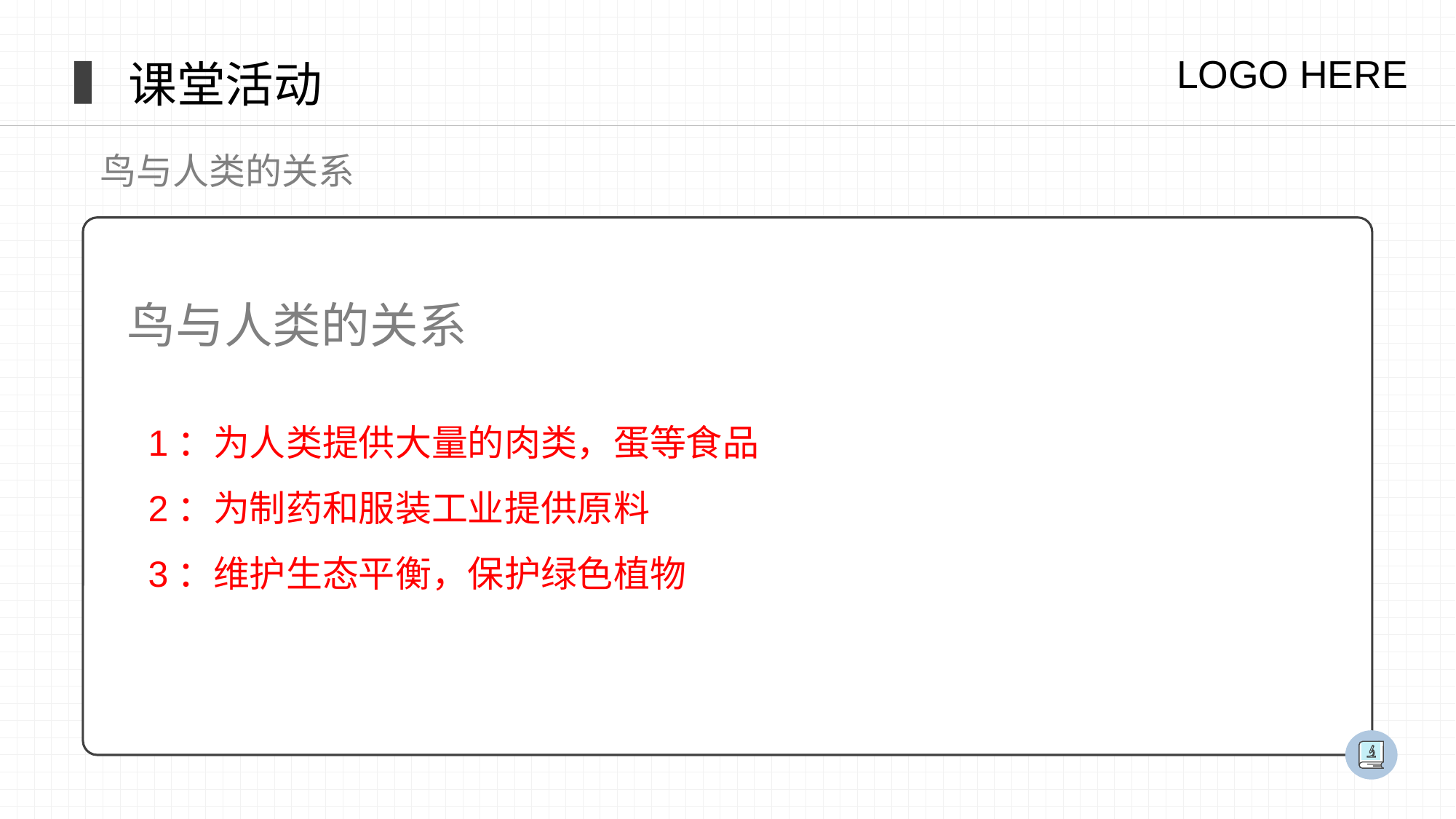

课堂活动
鸟与人类的关系
鸟与人类的关系
1：为人类提供大量的肉类，蛋等食品
2：为制药和服装工业提供原料
3：维护生态平衡，保护绿色植物